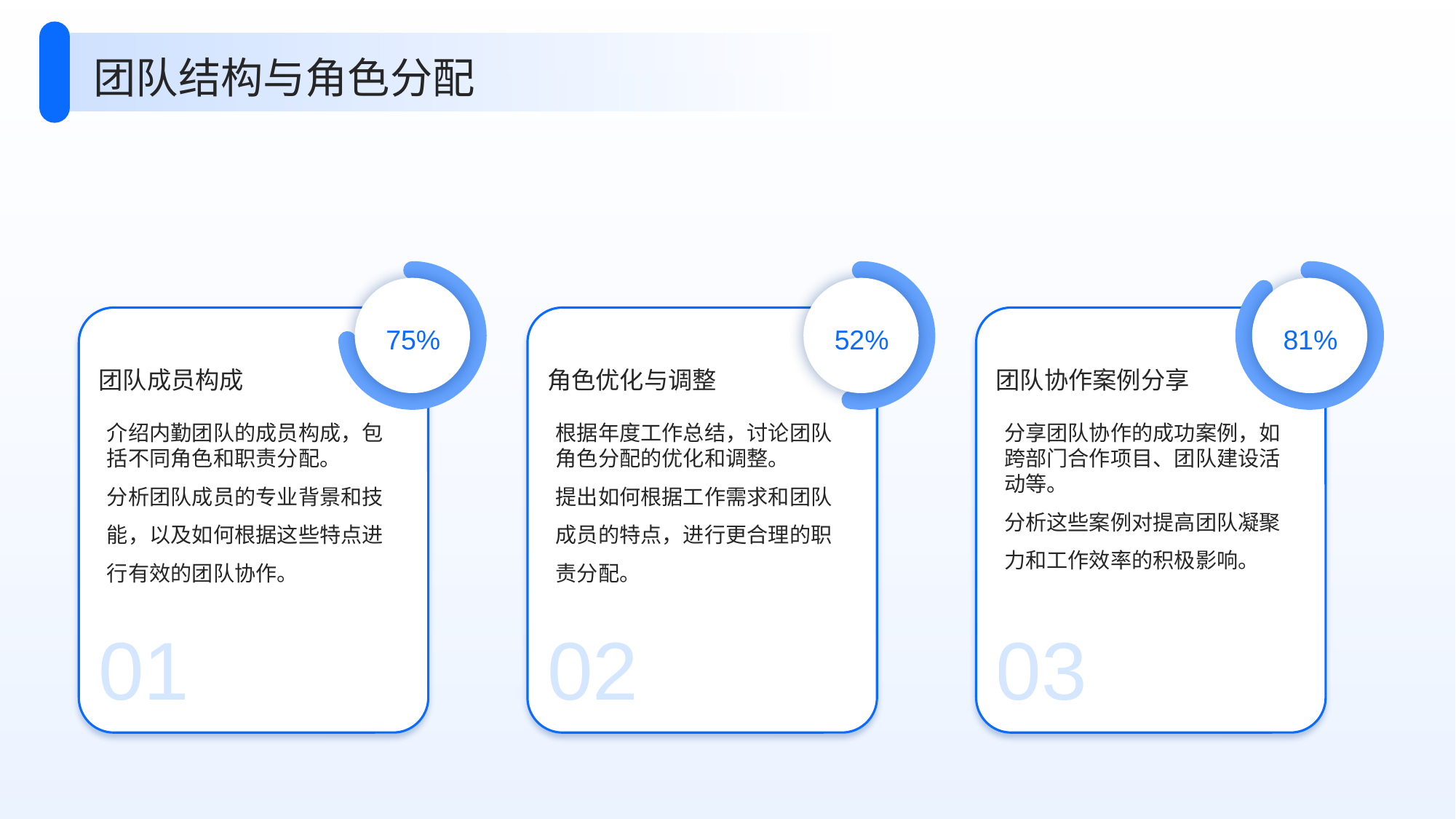

团队结构与角色分配

75%
52%
81%

团队成员构成
角色优化与调整
团队协作案例分享
介绍内勤团队的成员构成，包括不同角色和职责分配。
分析团队成员的专业背景和技能，以及如何根据这些特点进行有效的团队协作。
根据年度工作总结，讨论团队角色分配的优化和调整。
提出如何根据工作需求和团队成员的特点，进行更合理的职责分配。
分享团队协作的成功案例，如跨部门合作项目、团队建设活动等。
分析这些案例对提高团队凝聚力和工作效率的积极影响。
01
02
03